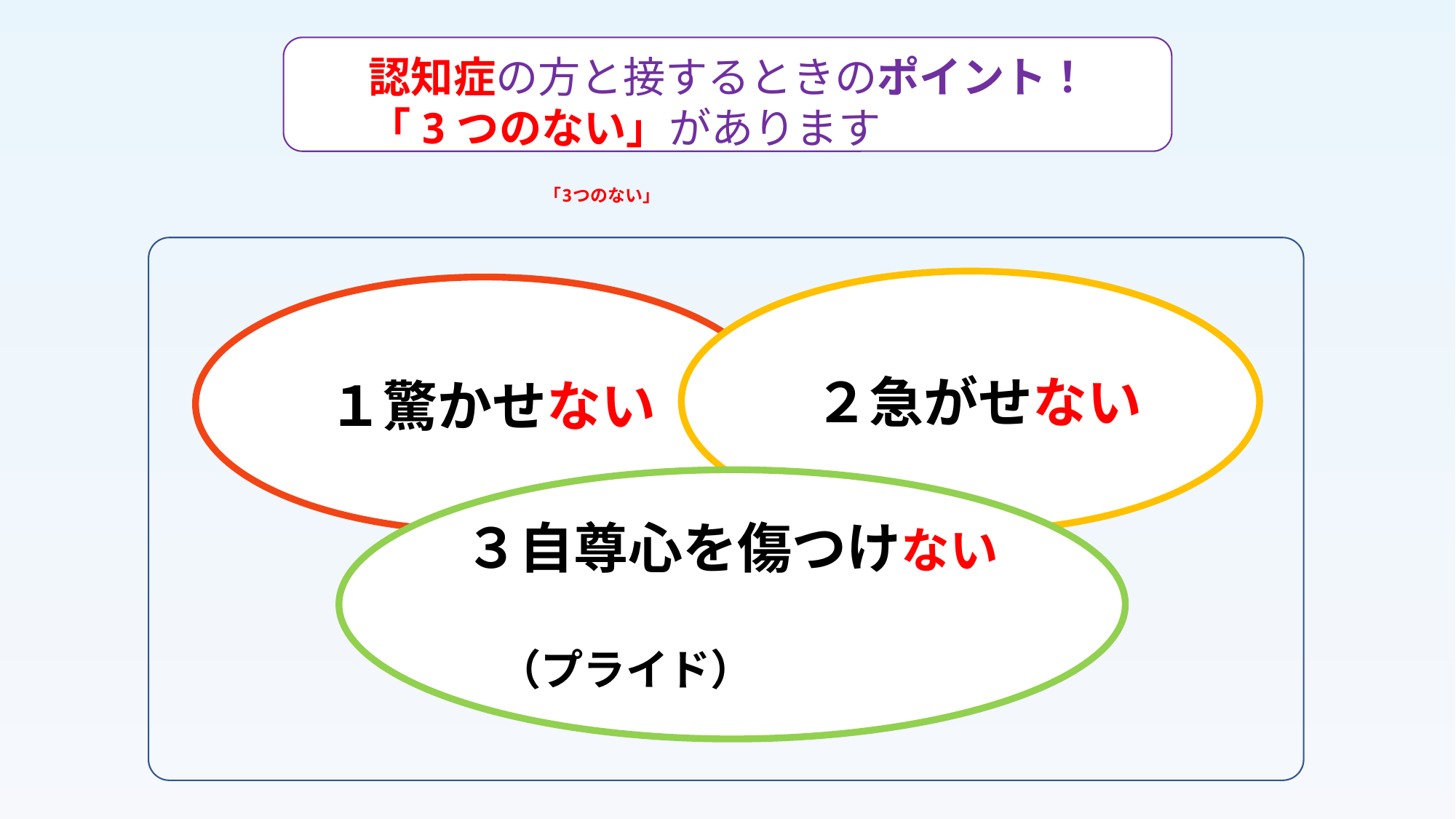

認知症の方と接するときのポイント！
「3つのない」があります
「3つのない」

  ２急がせない
  １驚かせない
３自尊心を傷つけない
  （プライド）